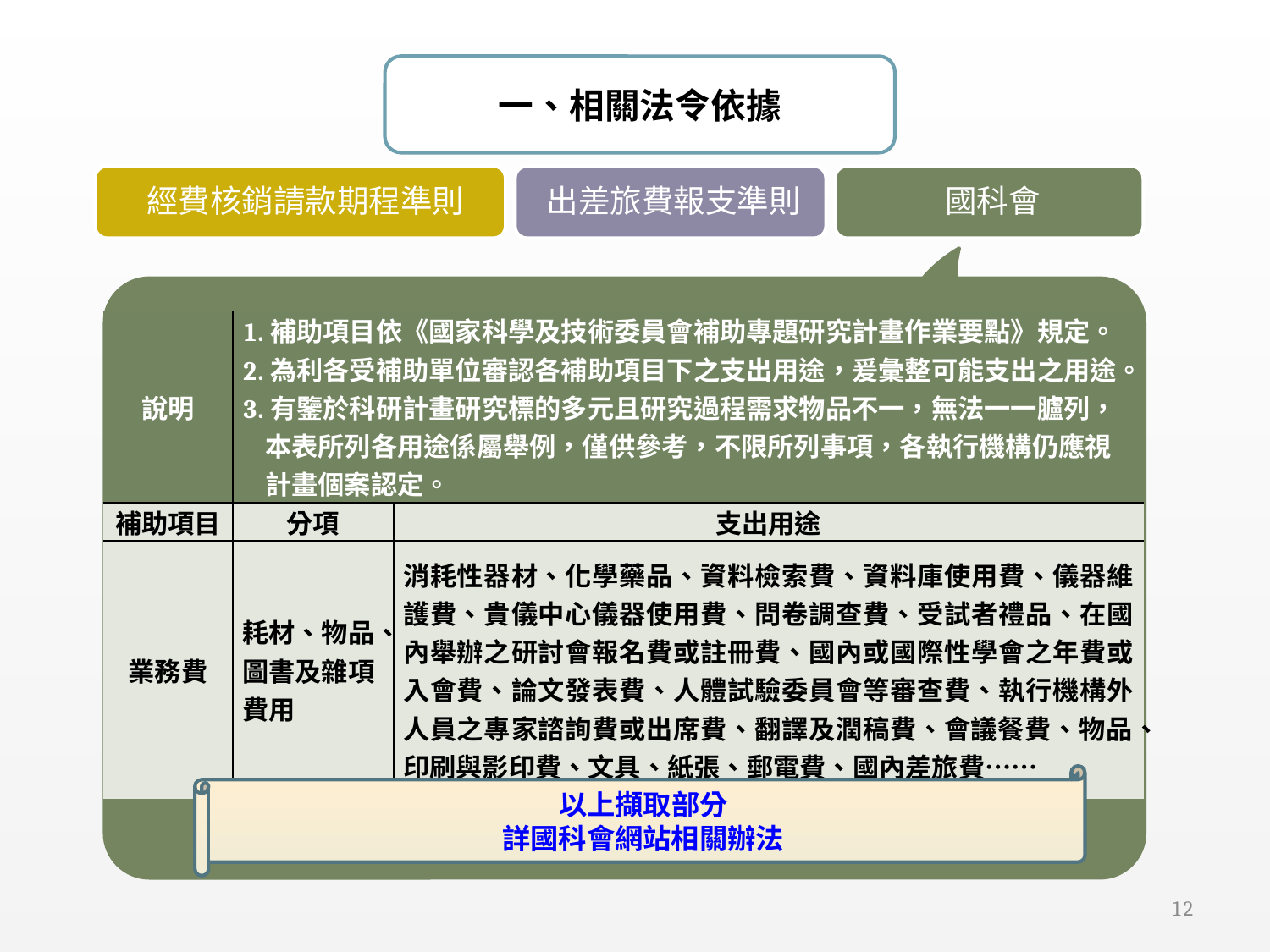

一、相關法令依據

經費核銷請款期程準則
出差旅費報支準則
國科會
| 說明 | 1.補助項目依《國家科學及技術委員會補助專題研究計畫作業要點》規定。 2.為利各受補助單位審認各補助項目下之支出用途，爰彙整可能支出之用途。 3.有鑒於科研計畫研究標的多元且研究過程需求物品不一，無法一一臚列，本表所列各用途係屬舉例，僅供參考，不限所列事項，各執行機構仍應視計畫個案認定。 |  |
| --- | --- | --- |
| 補助項目 | 分項 | 支出用途 |
| 業務費 | 耗材、物品、圖書及雜項費用 | 消耗性器材、化學藥品、資料檢索費、資料庫使用費、儀器維護費、貴儀中心儀器使用費、問卷調查費、受試者禮品、在國內舉辦之研討會報名費或註冊費、國內或國際性學會之年費或入會費、論文發表費、人體試驗委員會等審查費、執行機構外人員之專家諮詢費或出席費、翻譯及潤稿費、會議餐費、物品、印刷與影印費、文具、紙張、郵電費、國內差旅費…… |
以上擷取部分
詳國科會網站相關辦法
12